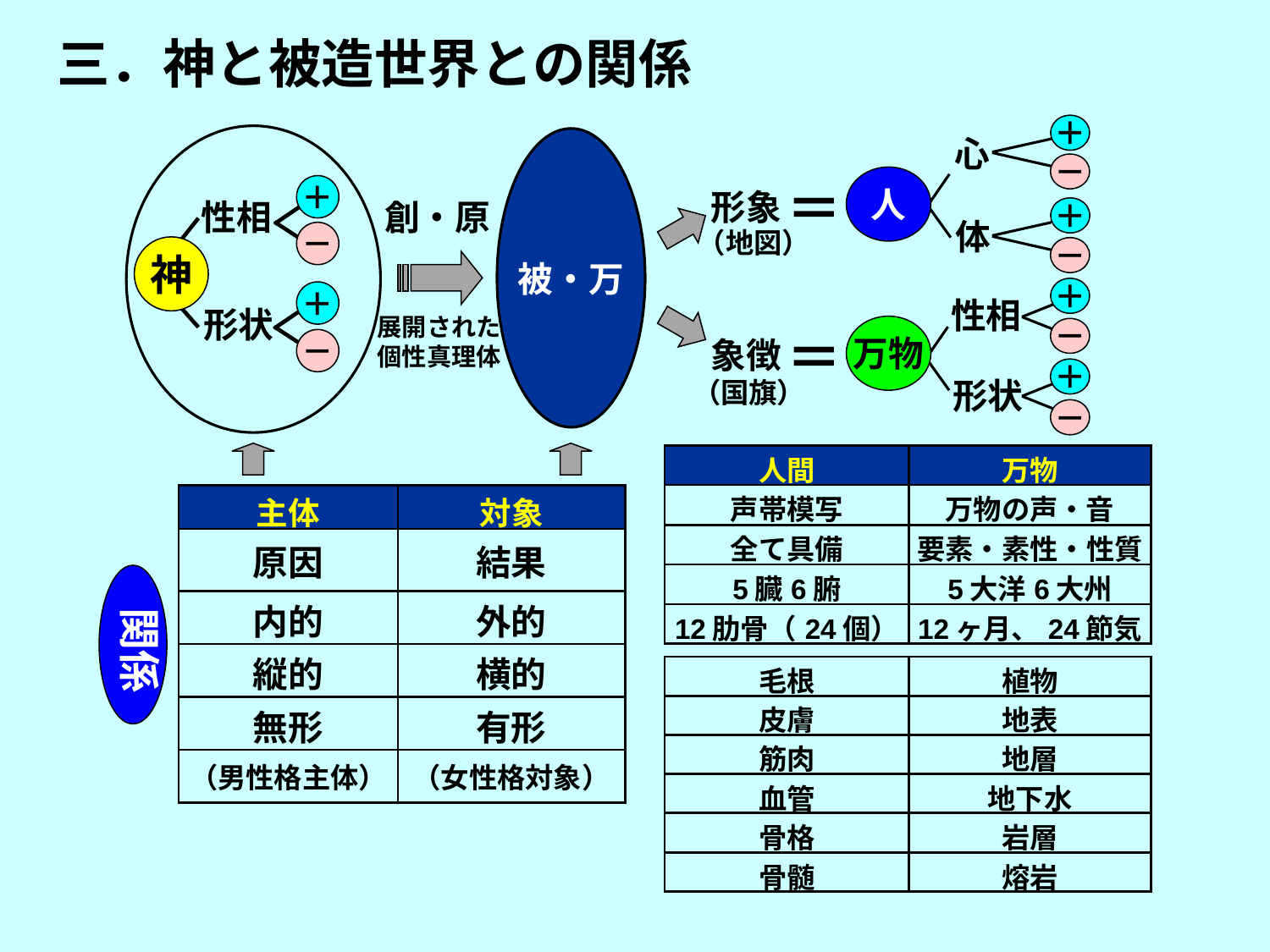

三．神と被造世界との関係
＋
心

被・万

－
＝
人

＋
形象
性相
創・原
＋

体

 （地図）
－

神
－

＋
＋
性相
形状

展開された
個性真理体

＝
万物
－
象徴

－
＋
形状
（国旗）

－

| 人間 | 万物 |
| --- | --- |
| 声帯模写 | 万物の声・音 |
| 全て具備 | 要素・素性・性質 |
| 5臓6腑 | 5大洋6大州 |
| 12肋骨（24個） | 12ヶ月、24節気 |
| 主体 | 対象 |
| --- | --- |
| 原因 | 結果 |
| 内的 | 外的 |
| 縦的 | 横的 |
| 無形 | 有形 |
| （男性格主体） | （女性格対象） |

関係
| 毛根 | 植物 |
| --- | --- |
| 皮膚 | 地表 |
| 筋肉 | 地層 |
| 血管 | 地下水 |
| 骨格 | 岩層 |
| 骨髄 | 熔岩 |